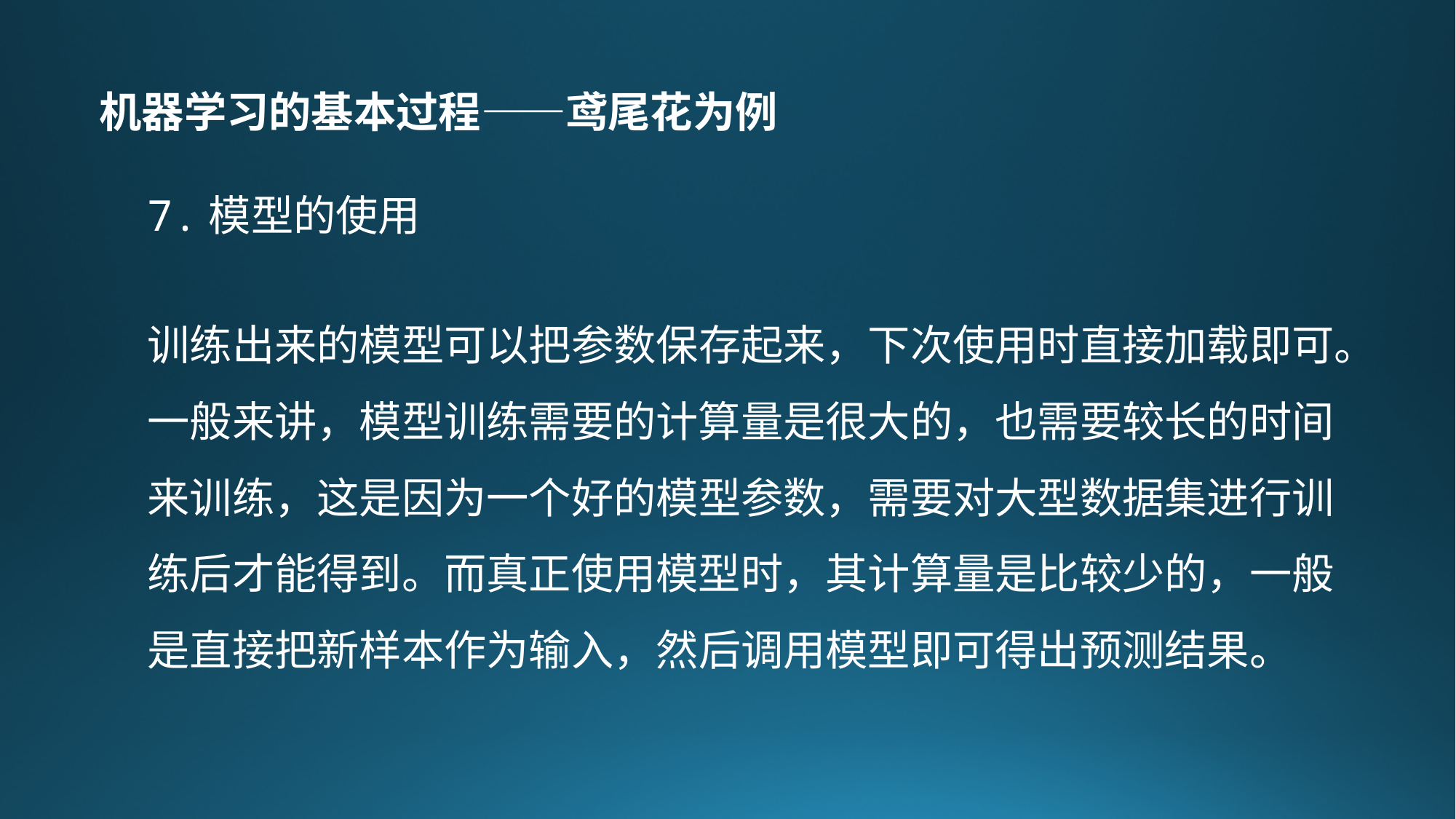

机器学习的基本过程——鸢尾花为例
7.模型的使用
训练出来的模型可以把参数保存起来，下次使用时直接加载即可。一般来讲，模型训练需要的计算量是很大的，也需要较长的时间来训练，这是因为一个好的模型参数，需要对大型数据集进行训练后才能得到。而真正使用模型时，其计算量是比较少的，一般是直接把新样本作为输入，然后调用模型即可得出预测结果。